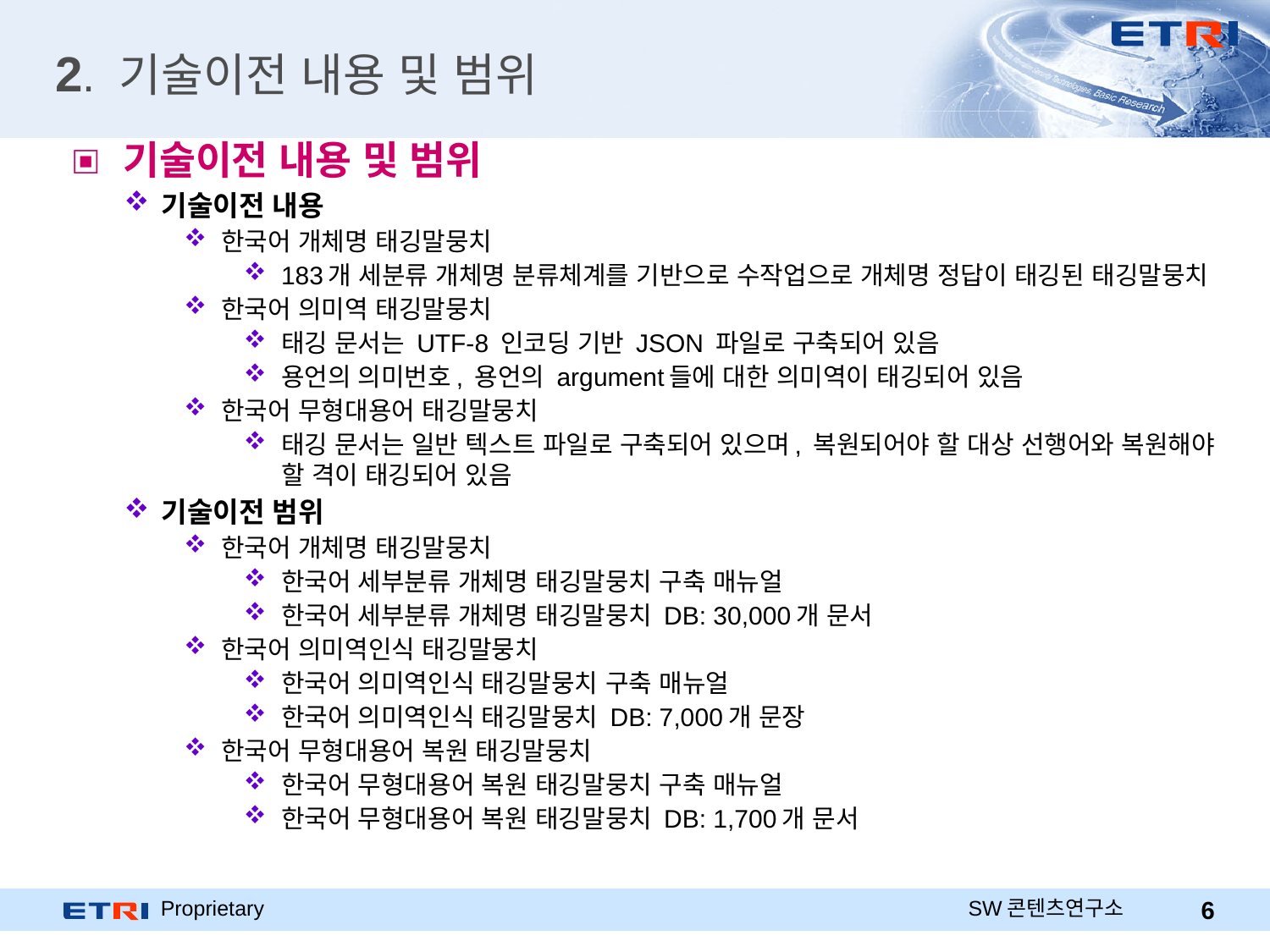

# 2. 기술이전 내용 및 범위
 기술이전 내용 및 범위
기술이전 내용
한국어 개체명 태깅말뭉치
183개 세분류 개체명 분류체계를 기반으로 수작업으로 개체명 정답이 태깅된 태깅말뭉치
한국어 의미역 태깅말뭉치
태깅 문서는 UTF-8 인코딩 기반 JSON 파일로 구축되어 있음
용언의 의미번호, 용언의 argument들에 대한 의미역이 태깅되어 있음
한국어 무형대용어 태깅말뭉치
태깅 문서는 일반 텍스트 파일로 구축되어 있으며, 복원되어야 할 대상 선행어와 복원해야 할 격이 태깅되어 있음
기술이전 범위
한국어 개체명 태깅말뭉치
한국어 세부분류 개체명 태깅말뭉치 구축 매뉴얼
한국어 세부분류 개체명 태깅말뭉치 DB: 30,000개 문서
한국어 의미역인식 태깅말뭉치
한국어 의미역인식 태깅말뭉치 구축 매뉴얼
한국어 의미역인식 태깅말뭉치 DB: 7,000개 문장
한국어 무형대용어 복원 태깅말뭉치
한국어 무형대용어 복원 태깅말뭉치 구축 매뉴얼
한국어 무형대용어 복원 태깅말뭉치 DB: 1,700개 문서

SW콘텐츠연구소
6